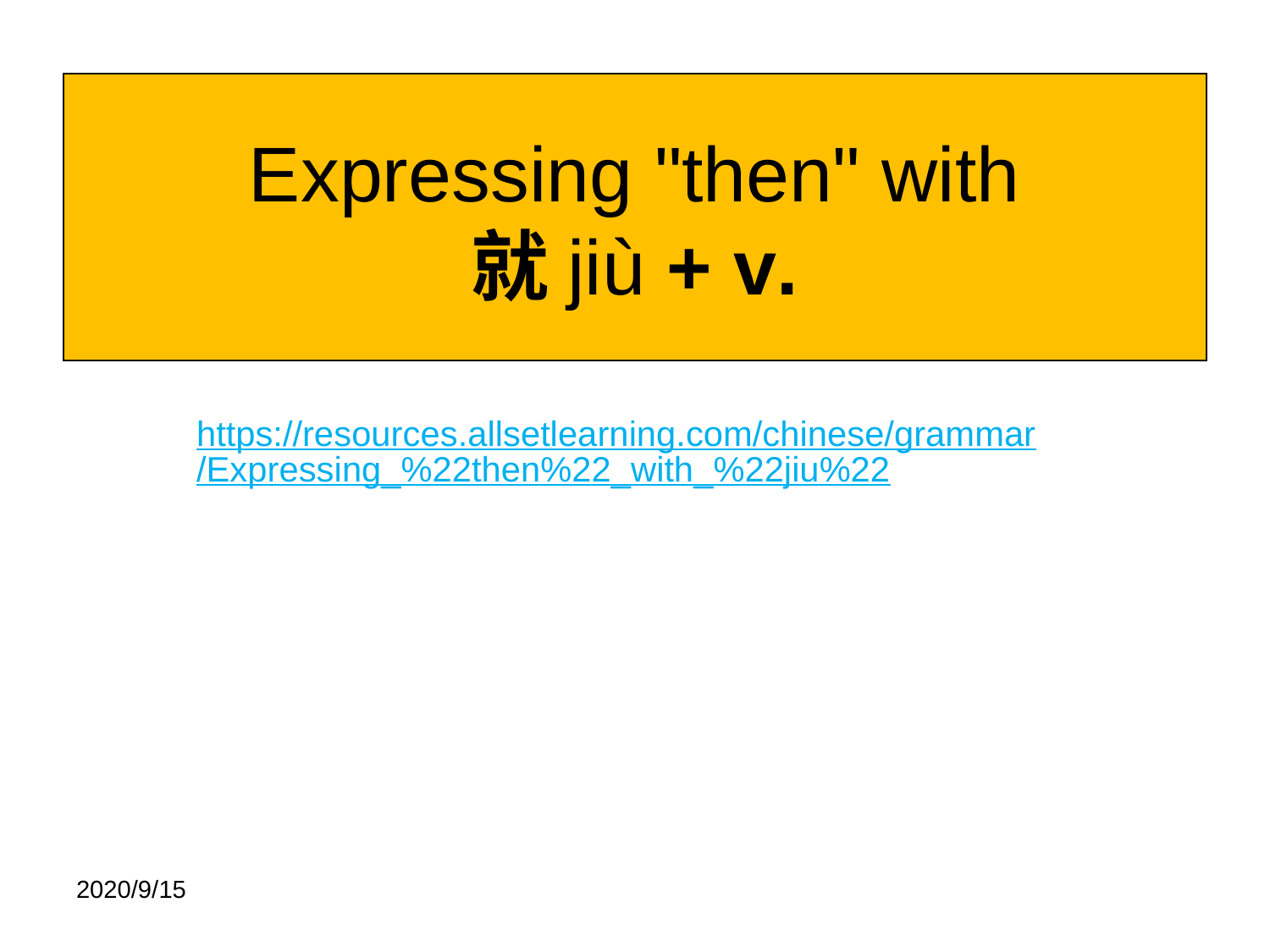

# Expressing "then" with 就jiù + v.
https://resources.allsetlearning.com/chinese/grammar/Expressing_%22then%22_with_%22jiu%22
2020/9/15